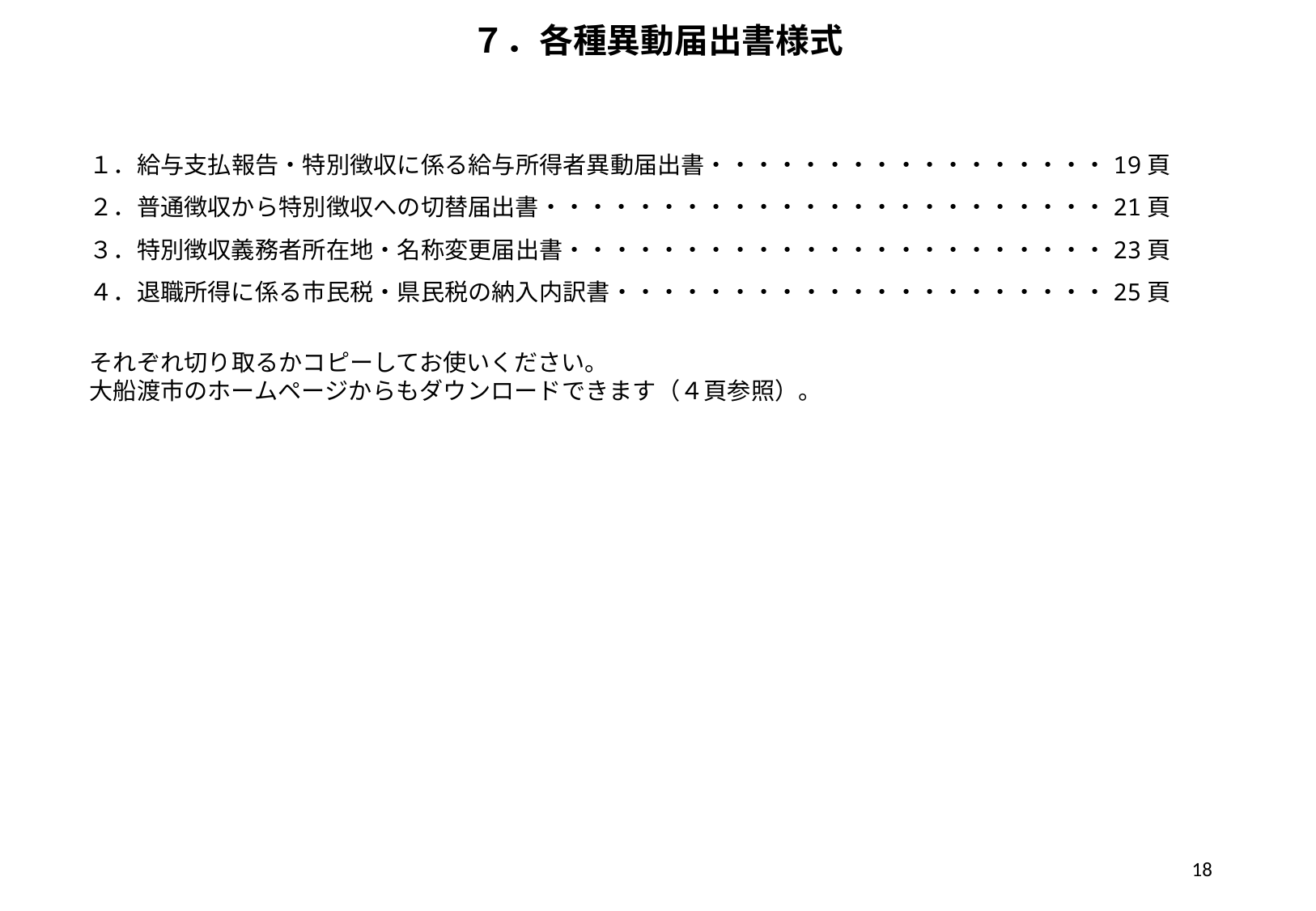

７．各種異動届出書様式
１．給与支払報告・特別徴収に係る給与所得者異動届出書・・・・・・・・・・・・・・・・・19頁
２．普通徴収から特別徴収への切替届出書・・・・・・・・・・・・・・・・・・・・・・・・21頁
３．特別徴収義務者所在地・名称変更届出書・・・・・・・・・・・・・・・・・・・・・・・23頁
４．退職所得に係る市民税・県民税の納入内訳書・・・・・・・・・・・・・・・・・・・・・25頁

それぞれ切り取るかコピーしてお使いください。
大船渡市のホームページからもダウンロードできます（４頁参照）。

18